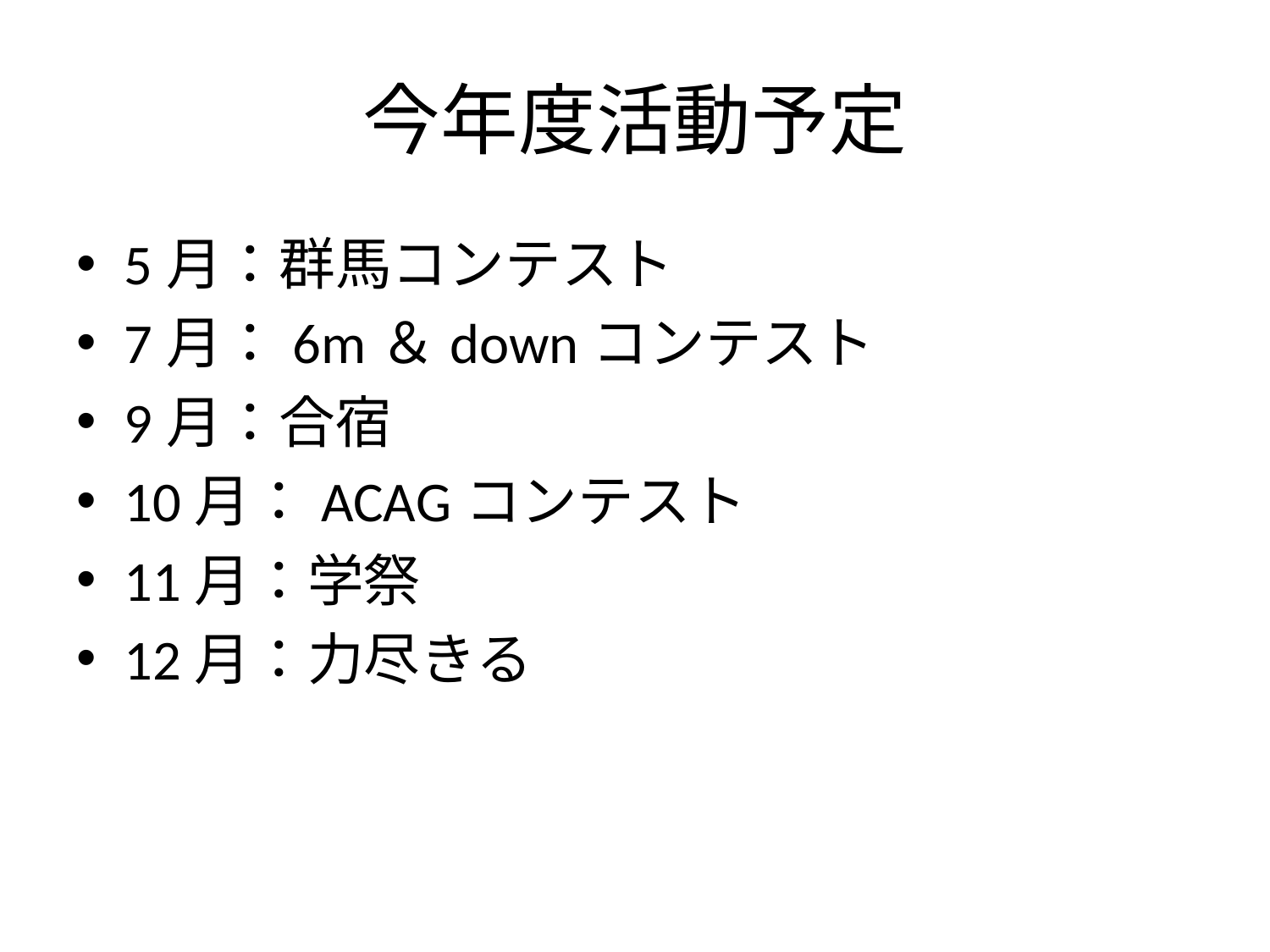

# 今年度活動予定
5月：群馬コンテスト
7月：6m＆downコンテスト
9月：合宿
10月：ACAGコンテスト
11月：学祭
12月：力尽きる